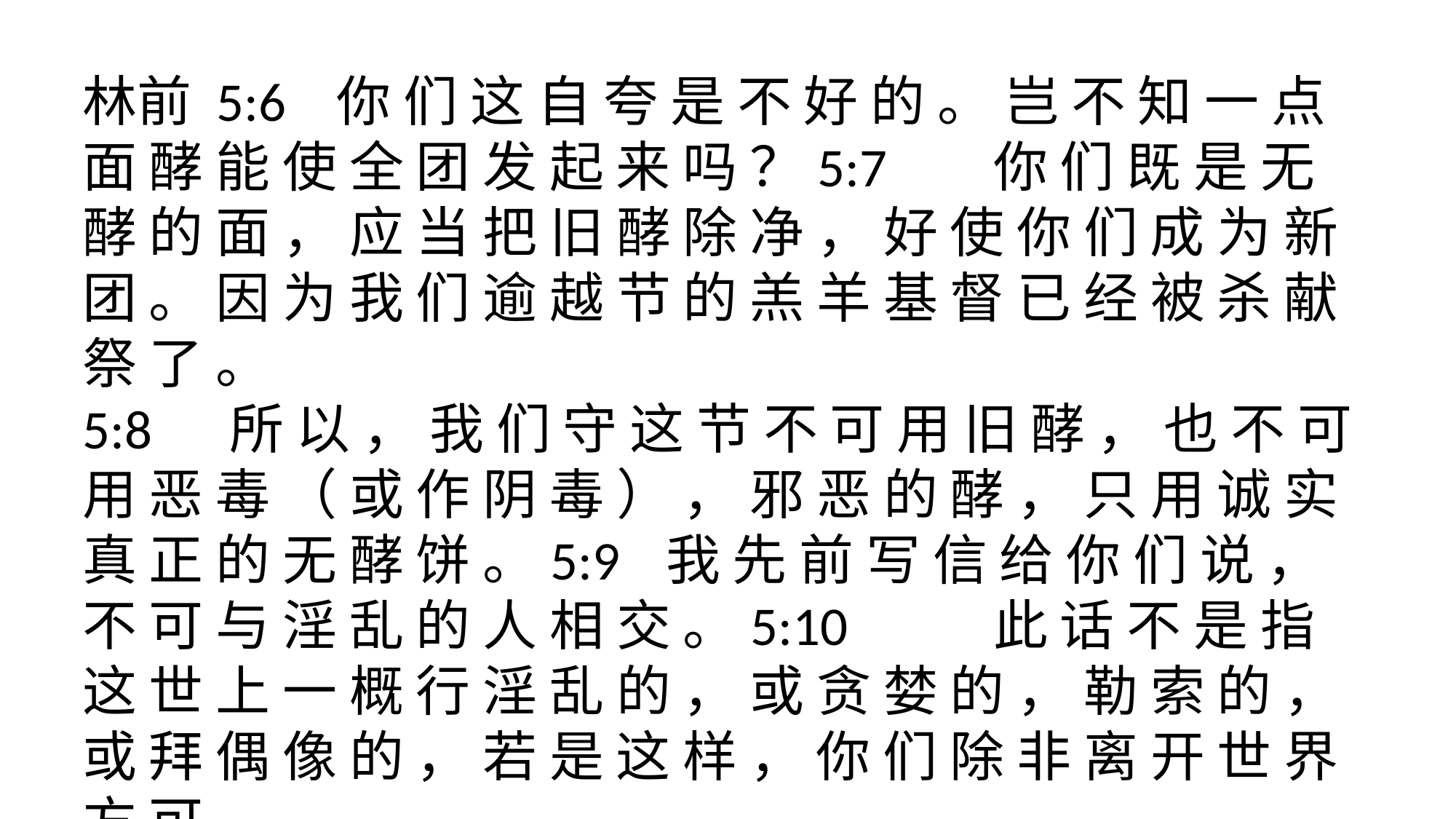

林前 5:6   你 们 这 自 夸 是 不 好 的 。 岂 不 知 一 点 面 酵 能 使 全 团 发 起 来 吗 ？5:7	  你 们 既 是 无 酵 的 面 ， 应 当 把 旧 酵 除 净 ， 好 使 你 们 成 为 新 团 。 因 为 我 们 逾 越 节 的 羔 羊 基 督 已 经 被 杀 献 祭 了 。
5:8	  所 以 ， 我 们 守 这 节 不 可 用 旧 酵 ， 也 不 可 用 恶 毒 （ 或 作 阴 毒 ） ， 邪 恶 的 酵 ， 只 用 诚 实 真 正 的 无 酵 饼 。5:9	  我 先 前 写 信 给 你 们 说 ， 不 可 与 淫 乱 的 人 相 交 。5:10	  此 话 不 是 指 这 世 上 一 概 行 淫 乱 的 ， 或 贪 婪 的 ， 勒 索 的 ， 或 拜 偶 像 的 ， 若 是 这 样 ， 你 们 除 非 离 开 世 界 方 可 。